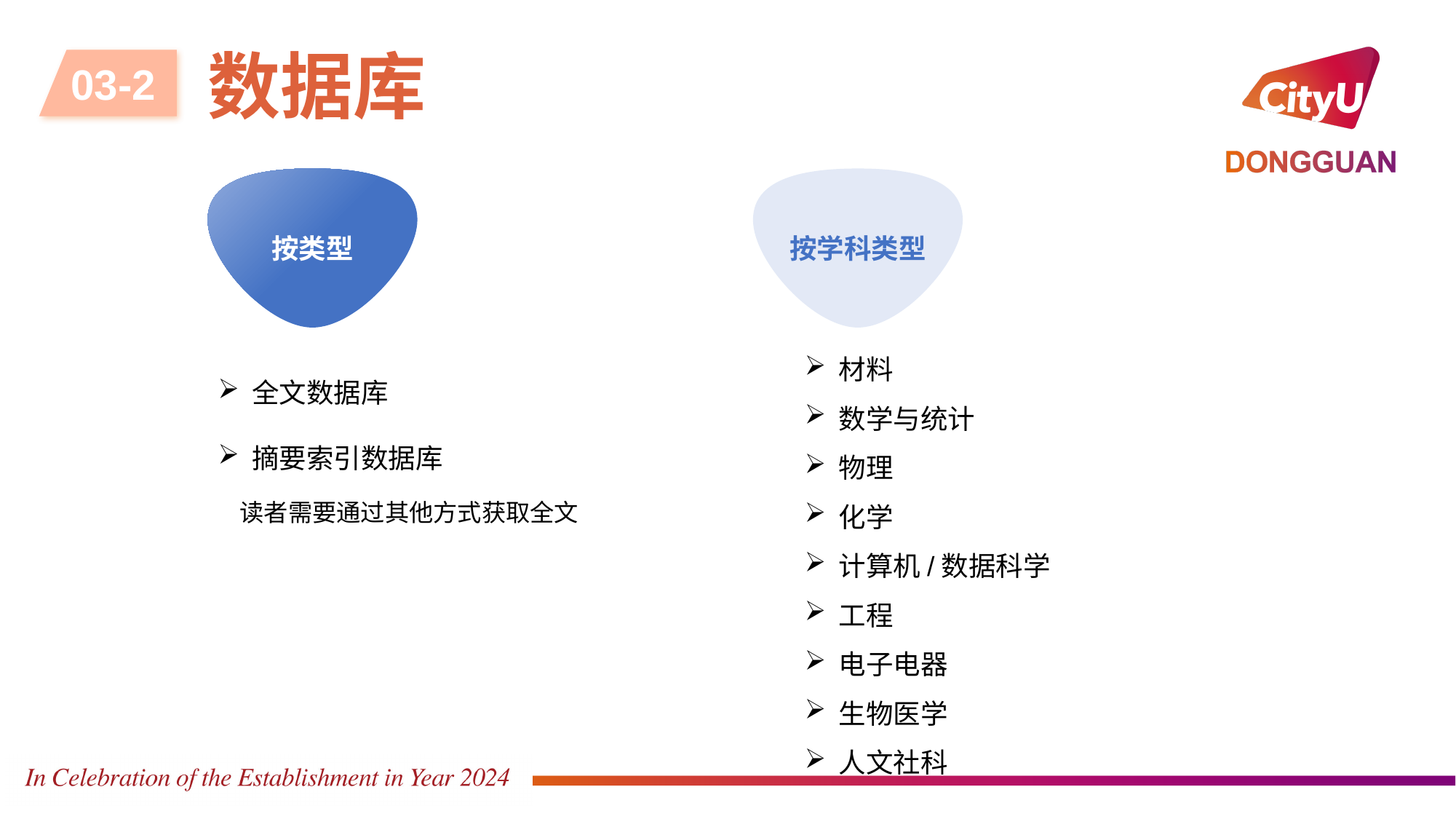

# 数据库
03-2
按类型
按学科类型

材料
数学与统计
物理
化学
计算机/数据科学
工程
电子电器
生物医学
人文社科

全文数据库
摘要索引数据库

读者需要通过其他方式获取全文